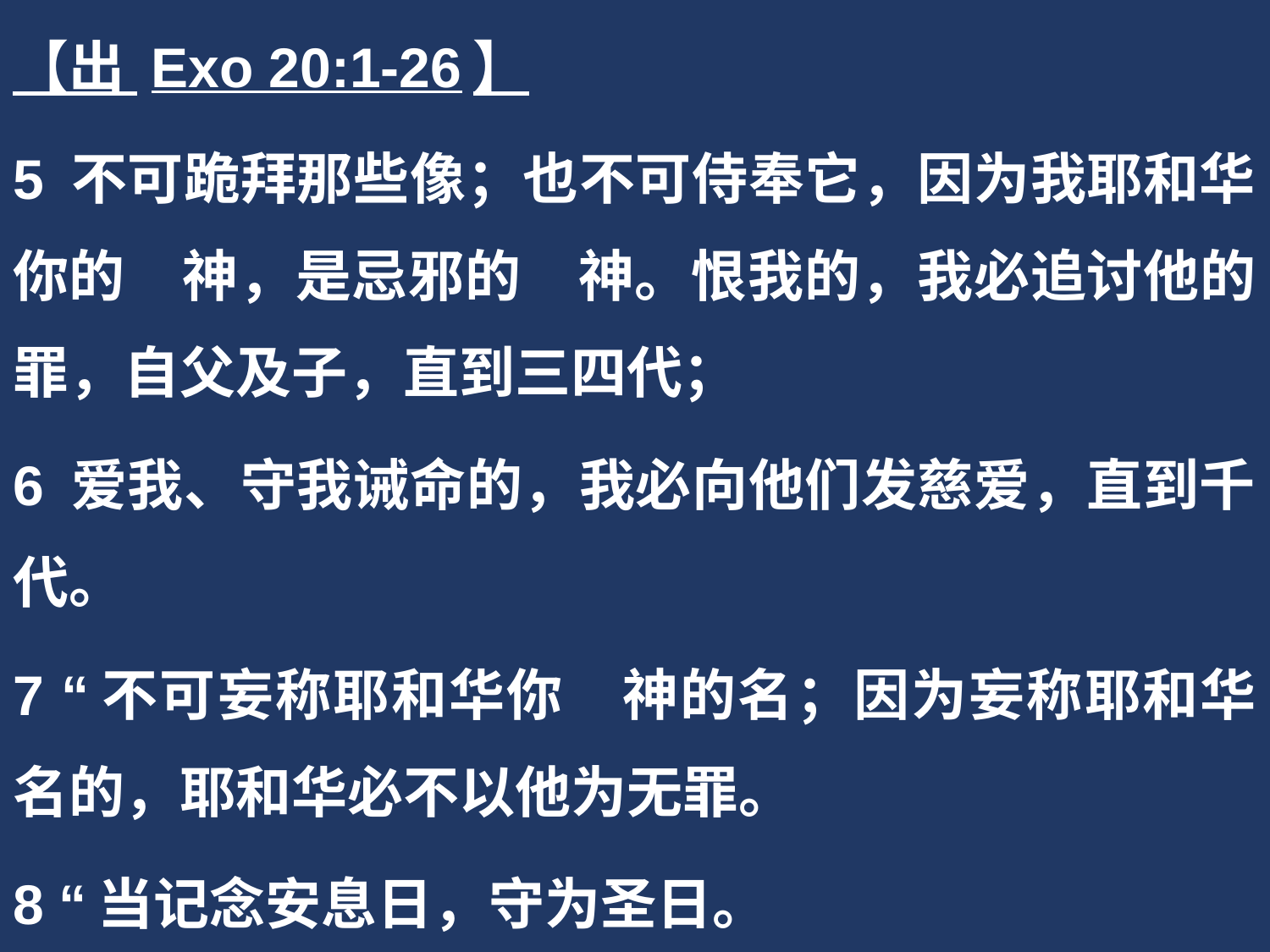

【出 Exo 20:1-26】
5 不可跪拜那些像；也不可侍奉它，因为我耶和华你的　神，是忌邪的　神。恨我的，我必追讨他的罪，自父及子，直到三四代；
6 爱我、守我诫命的，我必向他们发慈爱，直到千代。
7 “不可妄称耶和华你　神的名；因为妄称耶和华名的，耶和华必不以他为无罪。
8 “当记念安息日，守为圣日。